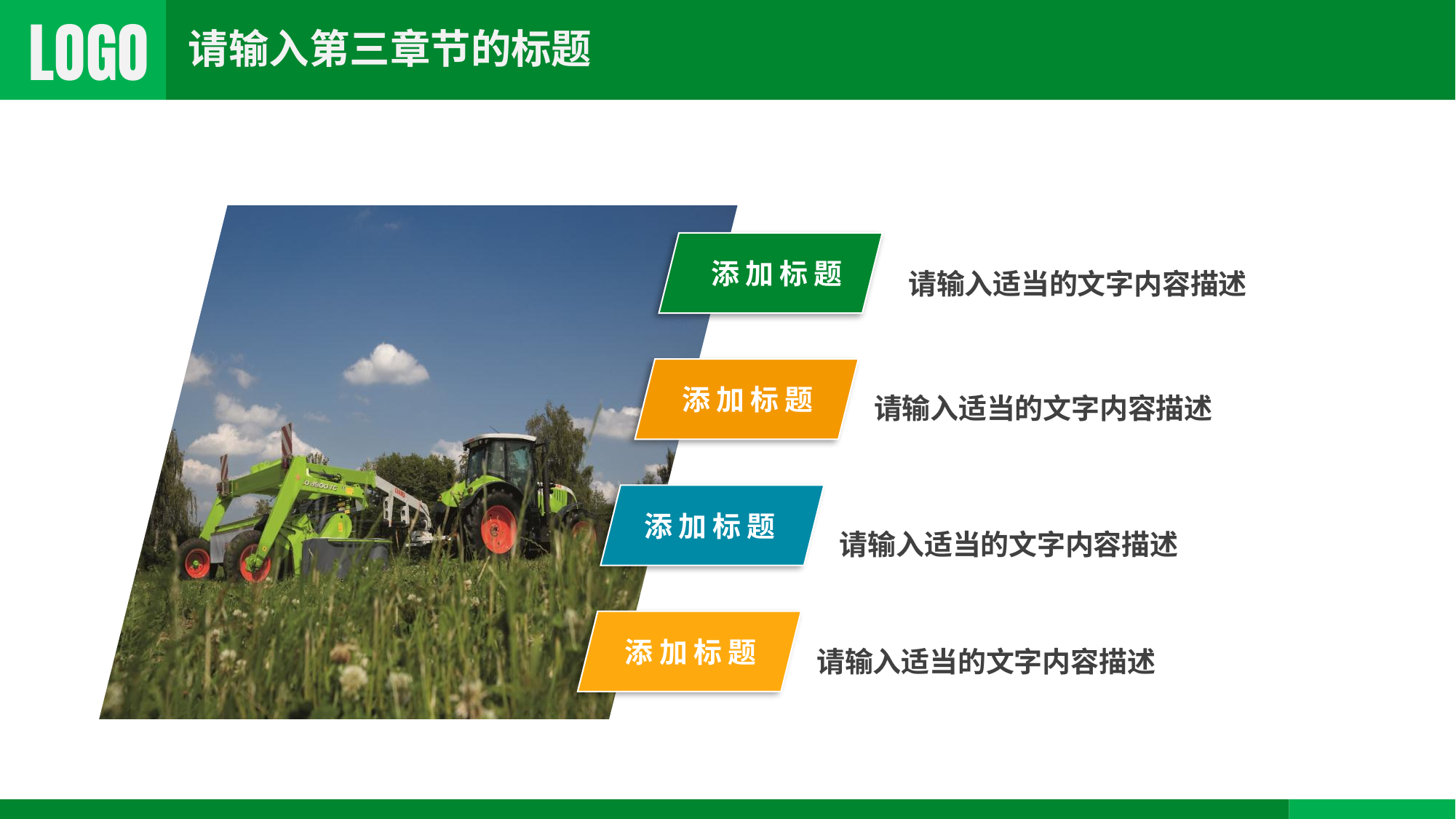

请输入适当的文字内容描述
添加标题

请输入适当的文字内容描述
添加标题

添加标题
请输入适当的文字内容描述

请输入适当的文字内容描述
添加标题